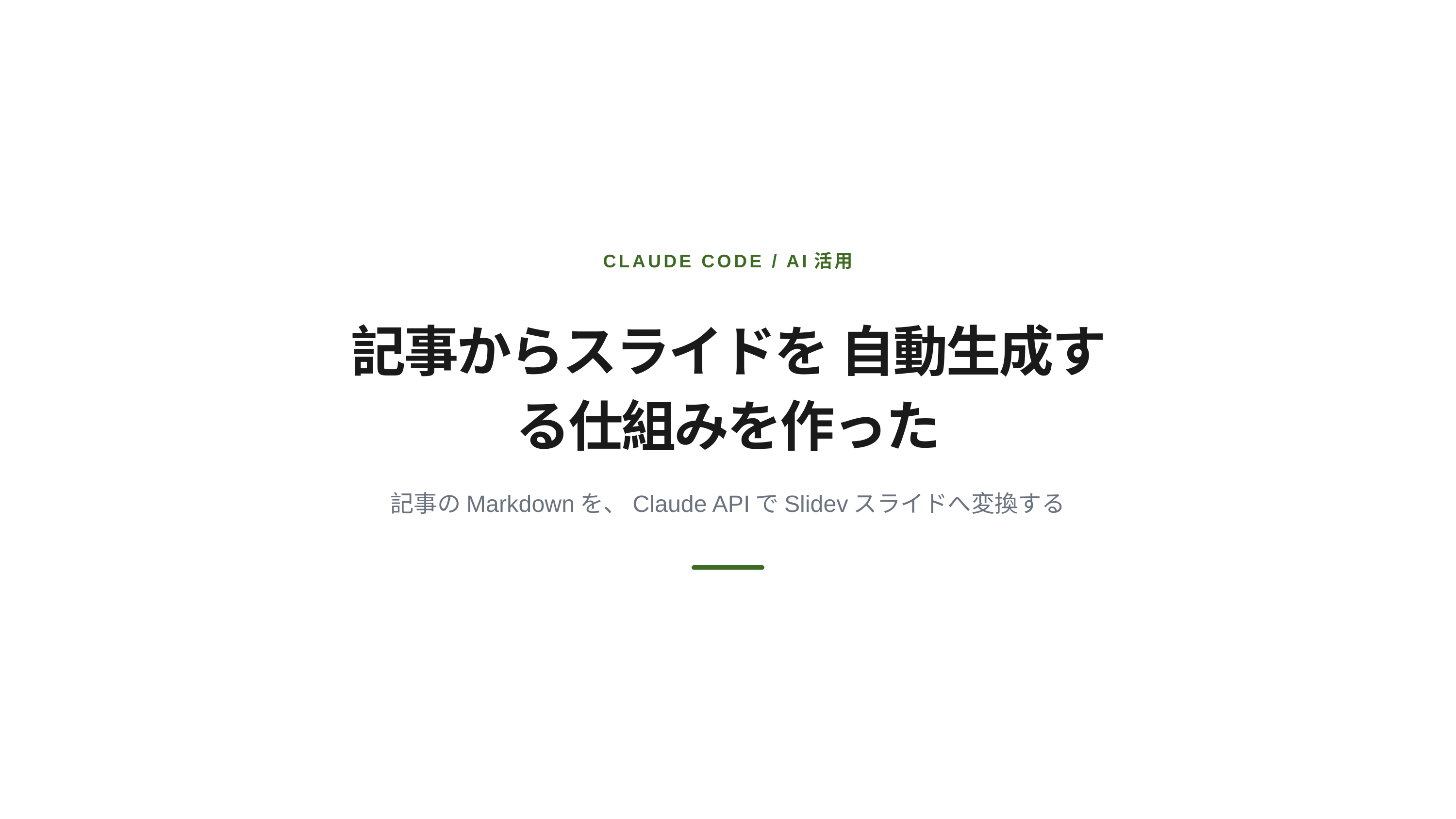

CLAUDE CODE / AI活用
記事からスライドを 自動生成する仕組みを作った
記事のMarkdownを、Claude APIでSlidevスライドへ変換する